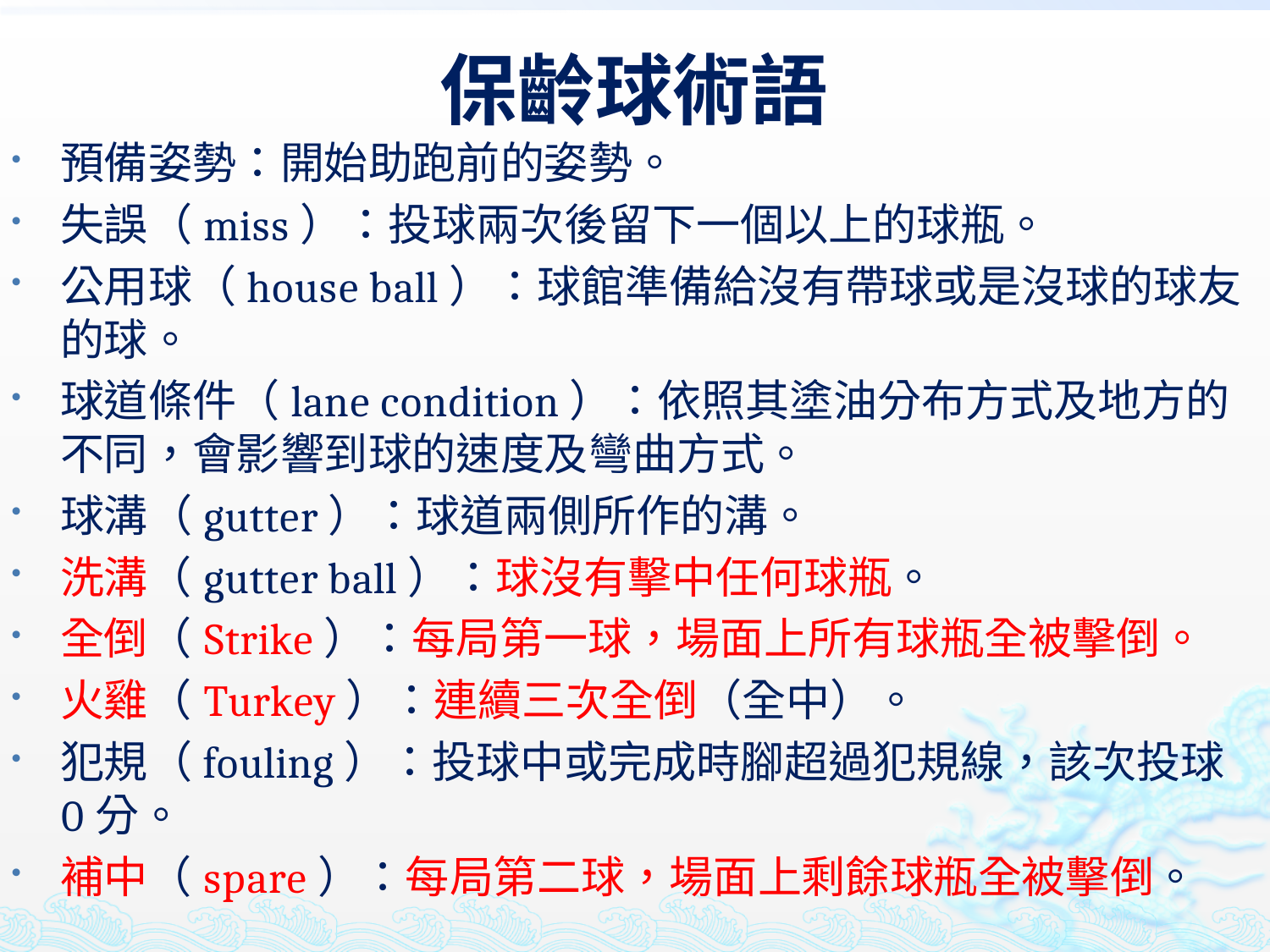

# 保齡球術語
預備姿勢：開始助跑前的姿勢。
失誤（miss）：投球兩次後留下一個以上的球瓶。
公用球（house ball）：球館準備給沒有帶球或是沒球的球友的球。
球道條件（lane condition）：依照其塗油分布方式及地方的不同，會影響到球的速度及彎曲方式。
球溝（gutter）：球道兩側所作的溝。
洗溝（gutter ball）：球沒有擊中任何球瓶。
全倒（Strike）：每局第一球，場面上所有球瓶全被擊倒。
火雞（Turkey）：連續三次全倒（全中）。
犯規（fouling）：投球中或完成時腳超過犯規線，該次投球0分。
補中（spare）：每局第二球，場面上剩餘球瓶全被擊倒。